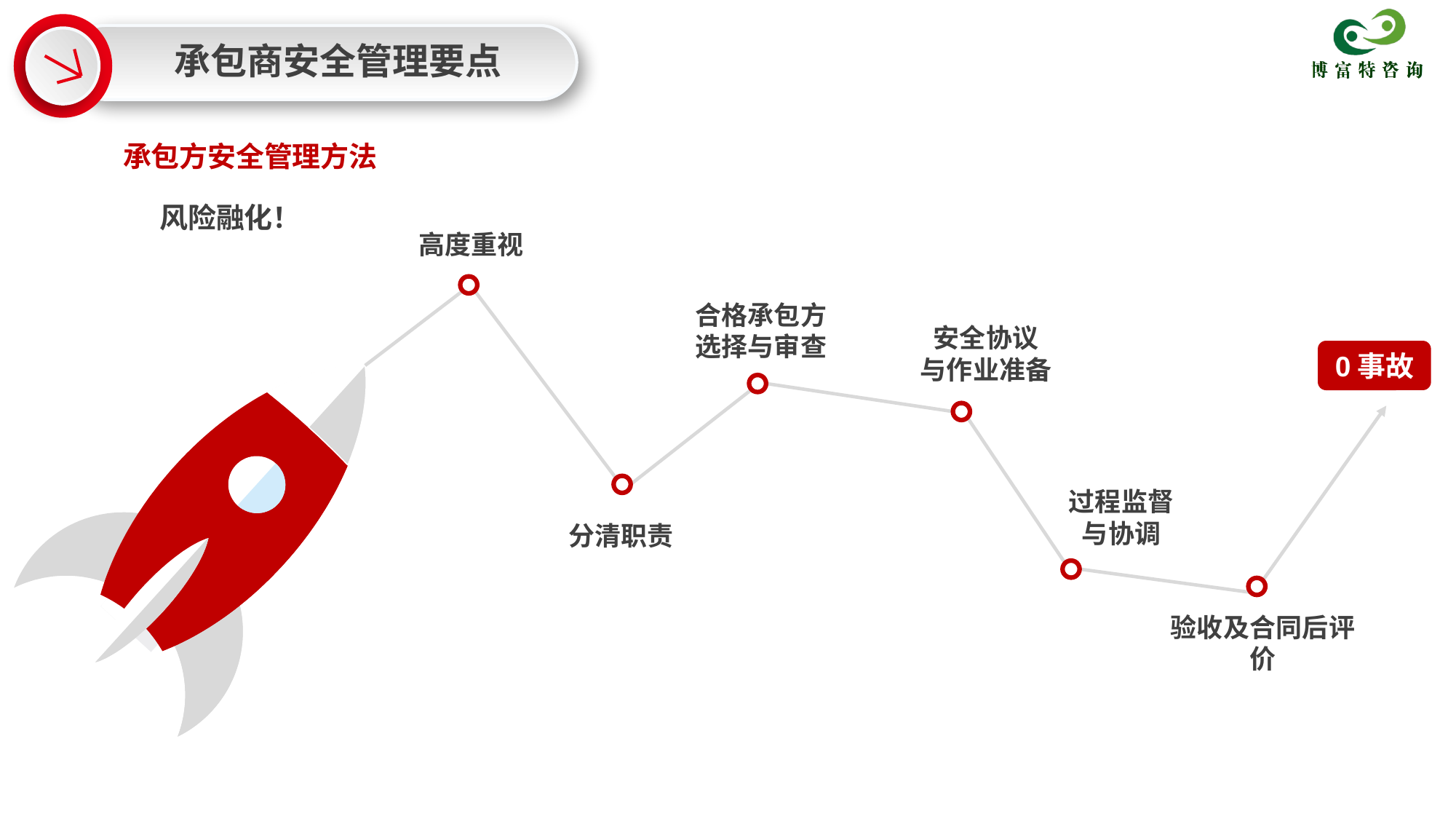

承包商安全管理要点
承包方安全管理方法
风险融化！
高度重视

合格承包方选择与审查
安全协议
与作业准备

过程监督
与协调
分清职责

验收及合同后评价
0事故